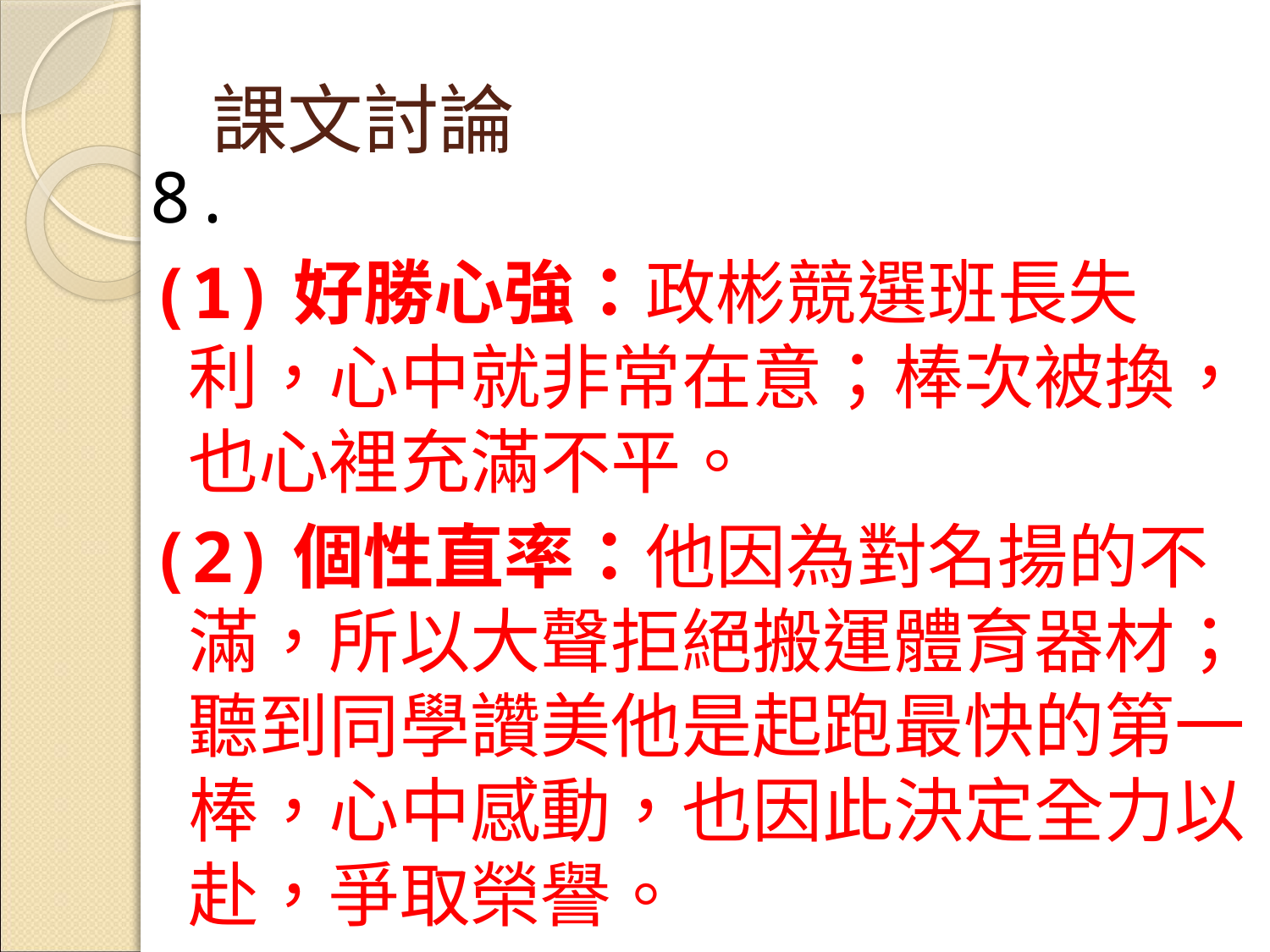

課文討論
8.
(1)好勝心強：政彬競選班長失利，心中就非常在意；棒次被換，也心裡充滿不平。
(2)個性直率：他因為對名揚的不滿，所以大聲拒絕搬運體育器材；聽到同學讚美他是起跑最快的第一棒，心中感動，也因此決定全力以赴，爭取榮譽。